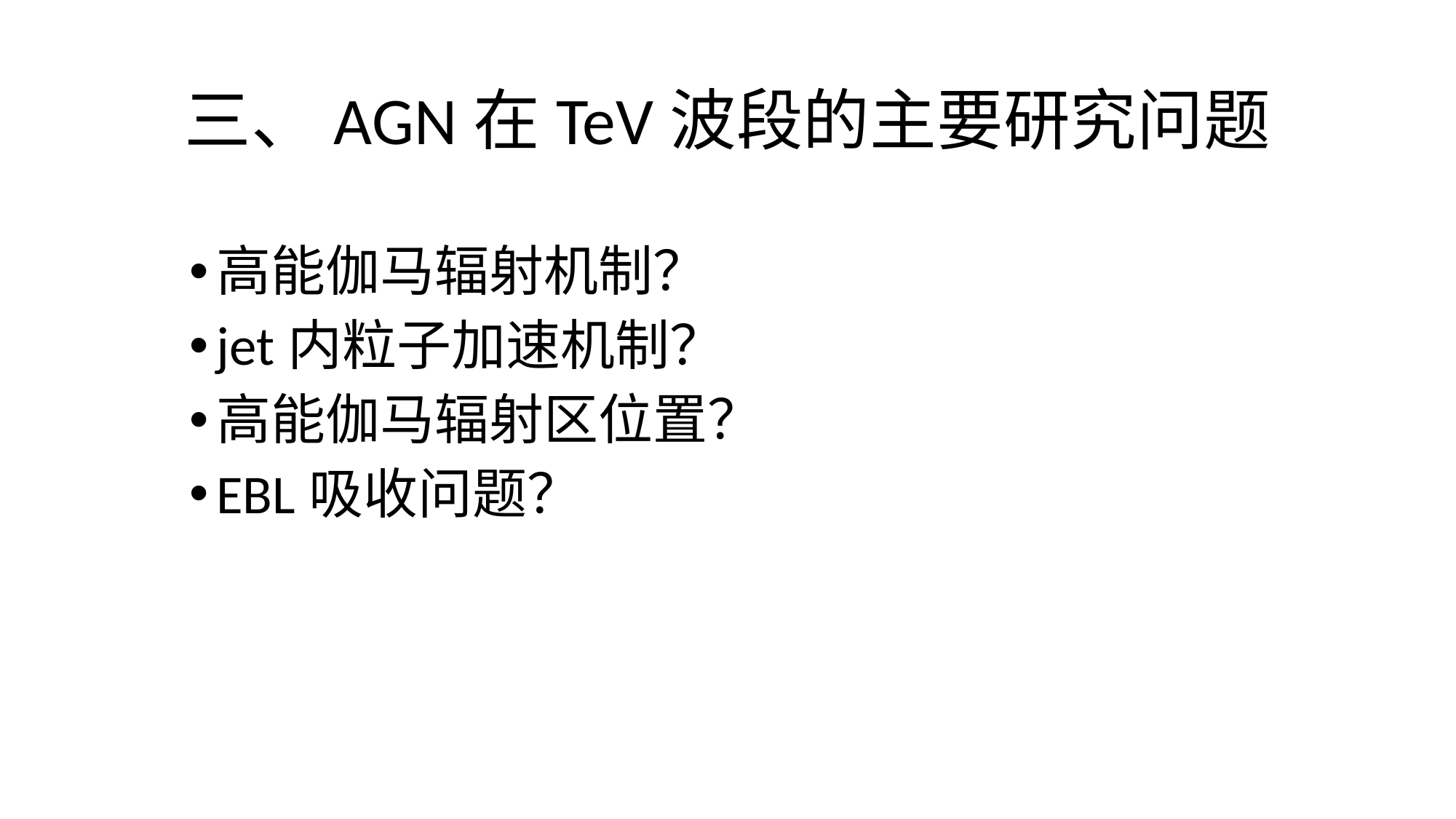

# 三、AGN在TeV波段的主要研究问题
高能伽马辐射机制？
jet内粒子加速机制？
高能伽马辐射区位置？
EBL吸收问题？